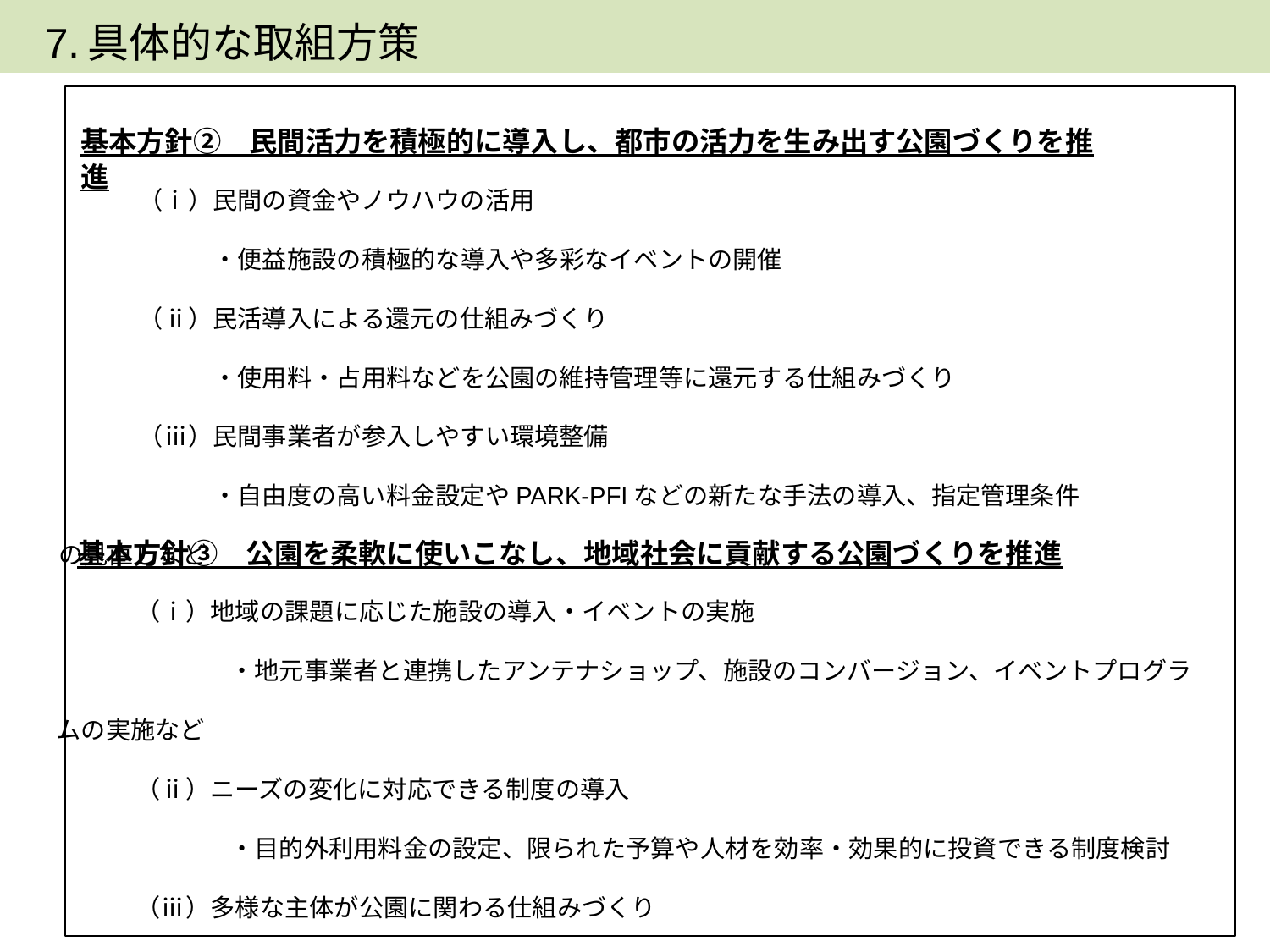

7.具体的な取組方策

基本方針②　民間活力を積極的に導入し、都市の活力を生み出す公園づくりを推進
　　　 （ⅰ）民間の資金やノウハウの活用
　　　　　　 ・便益施設の積極的な導入や多彩なイベントの開催
　　　 （ⅱ）民活導入による還元の仕組みづくり
　　　　　　 ・使用料・占用料などを公園の維持管理等に還元する仕組みづくり
　　　 （ⅲ）民間事業者が参入しやすい環境整備
　　　　　　 ・自由度の高い料金設定やPARK-PFIなどの新たな手法の導入、指定管理条件の見直しなど
基本方針③　公園を柔軟に使いこなし、地域社会に貢献する公園づくりを推進
　　　 （ⅰ）地域の課題に応じた施設の導入・イベントの実施
　　　　　　　・地元事業者と連携したアンテナショップ、施設のコンバージョン、イベントプログラムの実施など
　　　 （ⅱ）ニーズの変化に対応できる制度の導入
　　　　　　　・目的外利用料金の設定、限られた予算や人材を効率・効果的に投資できる制度検討
　　　 （ⅲ）多様な主体が公園に関わる仕組みづくり
　　　　　　　・協議会の設置など